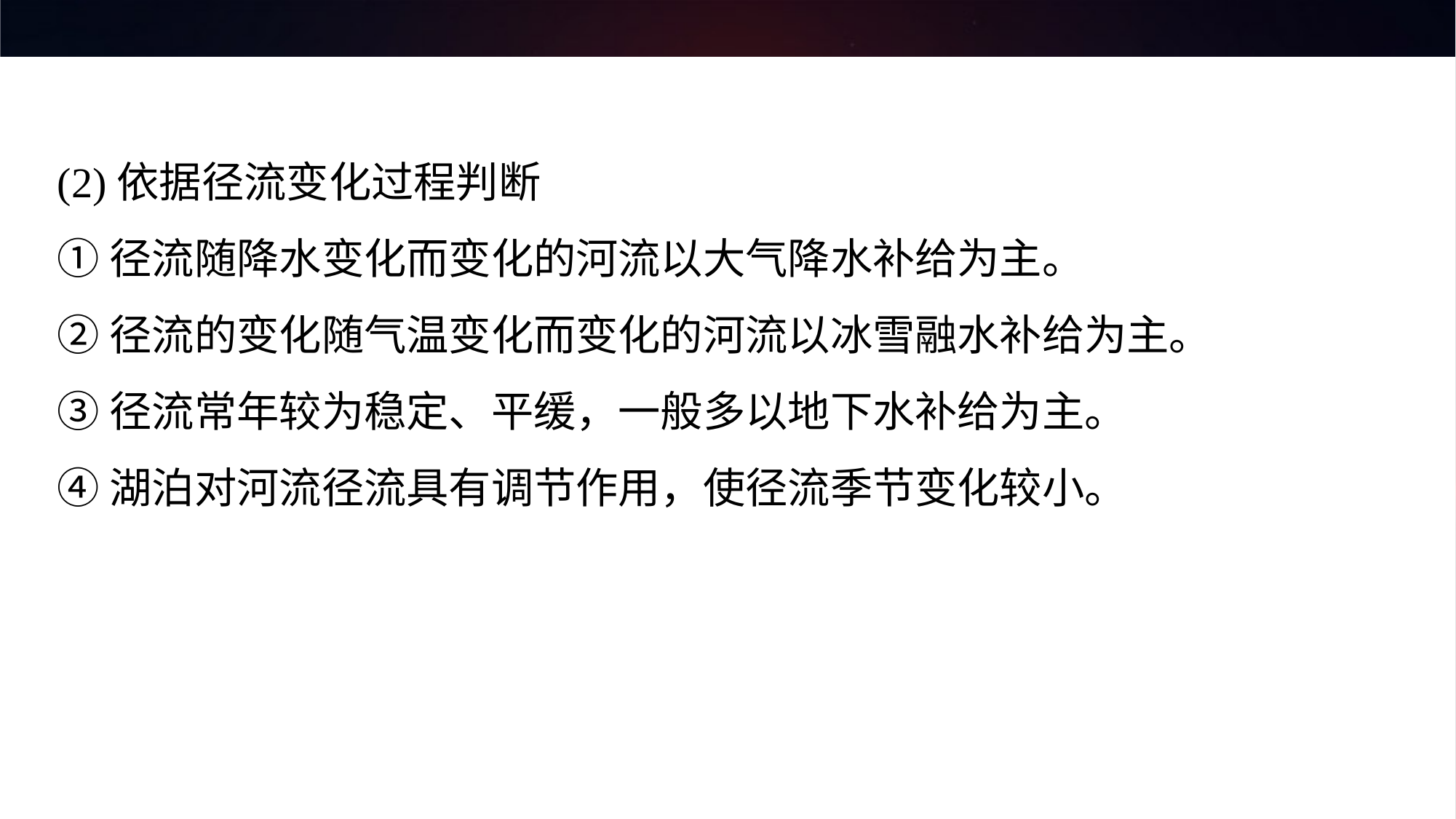

(2)依据径流变化过程判断
①径流随降水变化而变化的河流以大气降水补给为主。
②径流的变化随气温变化而变化的河流以冰雪融水补给为主。
③径流常年较为稳定、平缓，一般多以地下水补给为主。
④湖泊对河流径流具有调节作用，使径流季节变化较小。